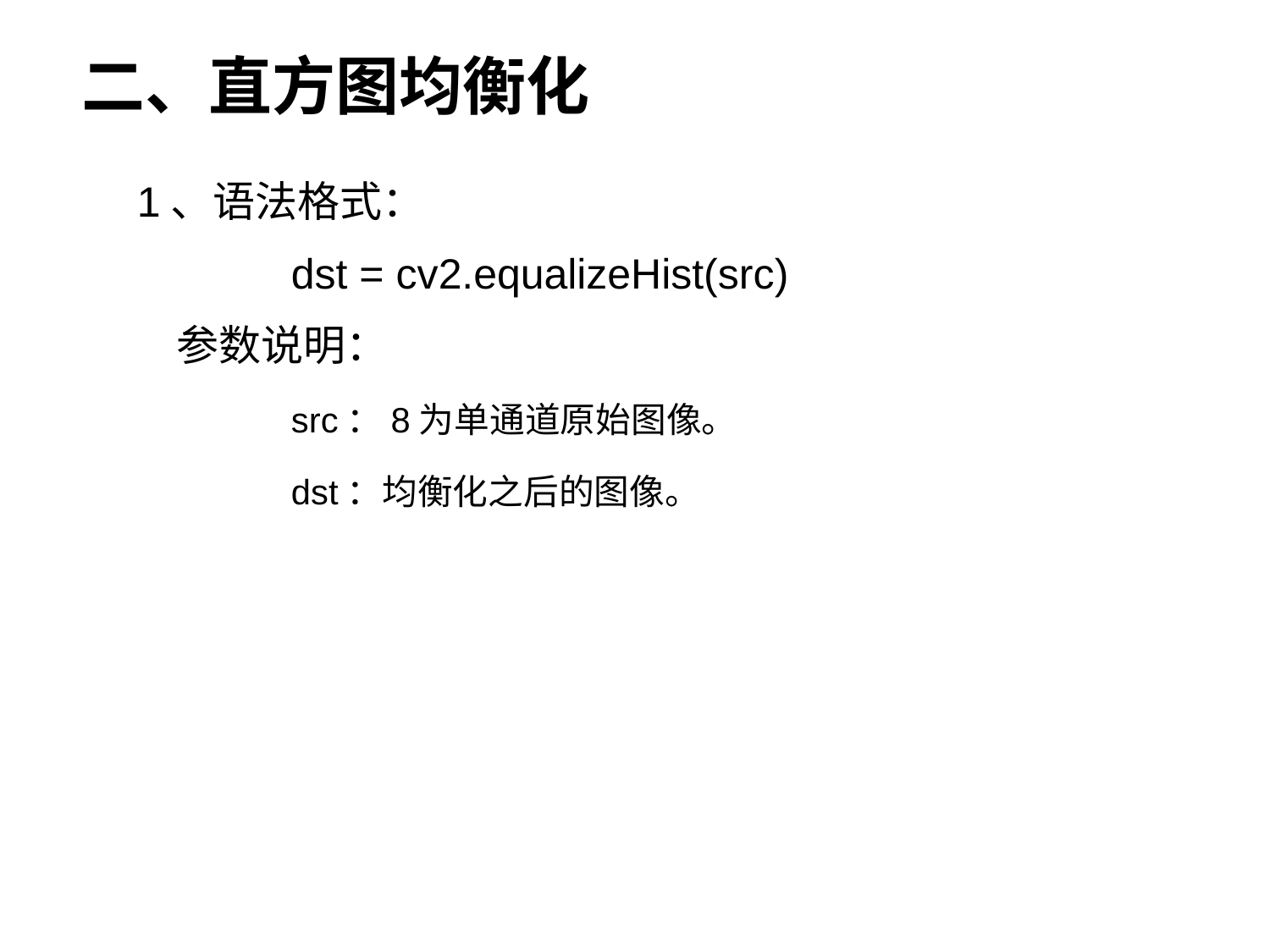

二、直方图均衡化
        1、语法格式：
                     dst = cv2.equalizeHist(src)
             参数说明：
                     src：8为单通道原始图像。
                     dst：均衡化之后的图像。